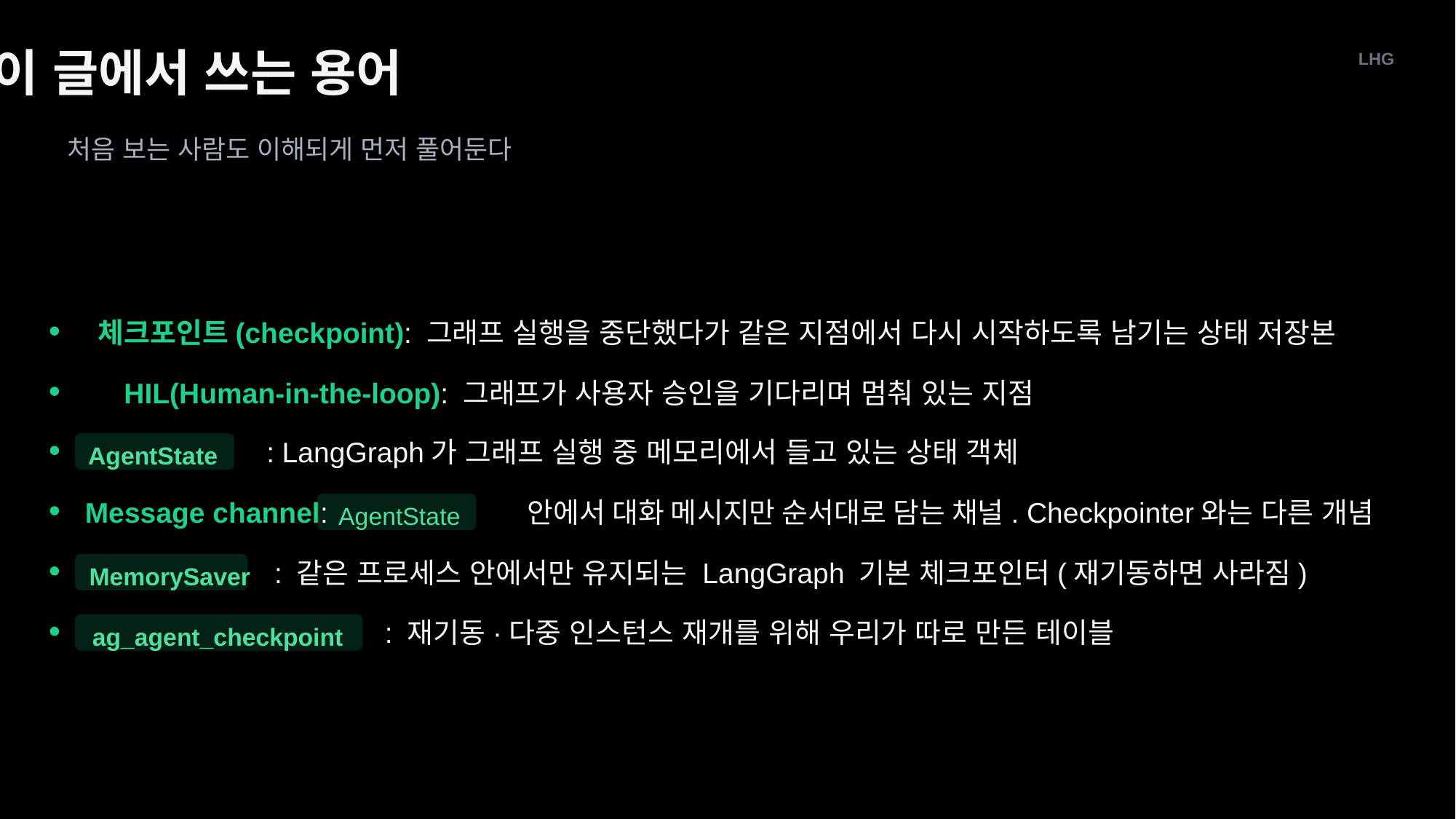

이 글에서 쓰는 용어
LHG
처음 보는 사람도 이해되게 먼저 풀어둔다
체크포인트(checkpoint): 그래프 실행을 중단했다가 같은 지점에서 다시 시작하도록 남기는 상태 저장본

HIL(Human-in-the-loop): 그래프가 사용자 승인을 기다리며 멈춰 있는 지점

: LangGraph가 그래프 실행 중 메모리에서 들고 있는 상태 객체
AgentState

Message channel:
 안에서 대화 메시지만 순서대로 담는 채널. Checkpointer와는 다른 개념
AgentState

: 같은 프로세스 안에서만 유지되는 LangGraph 기본 체크포인터(재기동하면 사라짐)
MemorySaver

: 재기동·다중 인스턴스 재개를 위해 우리가 따로 만든 테이블
ag_agent_checkpoint